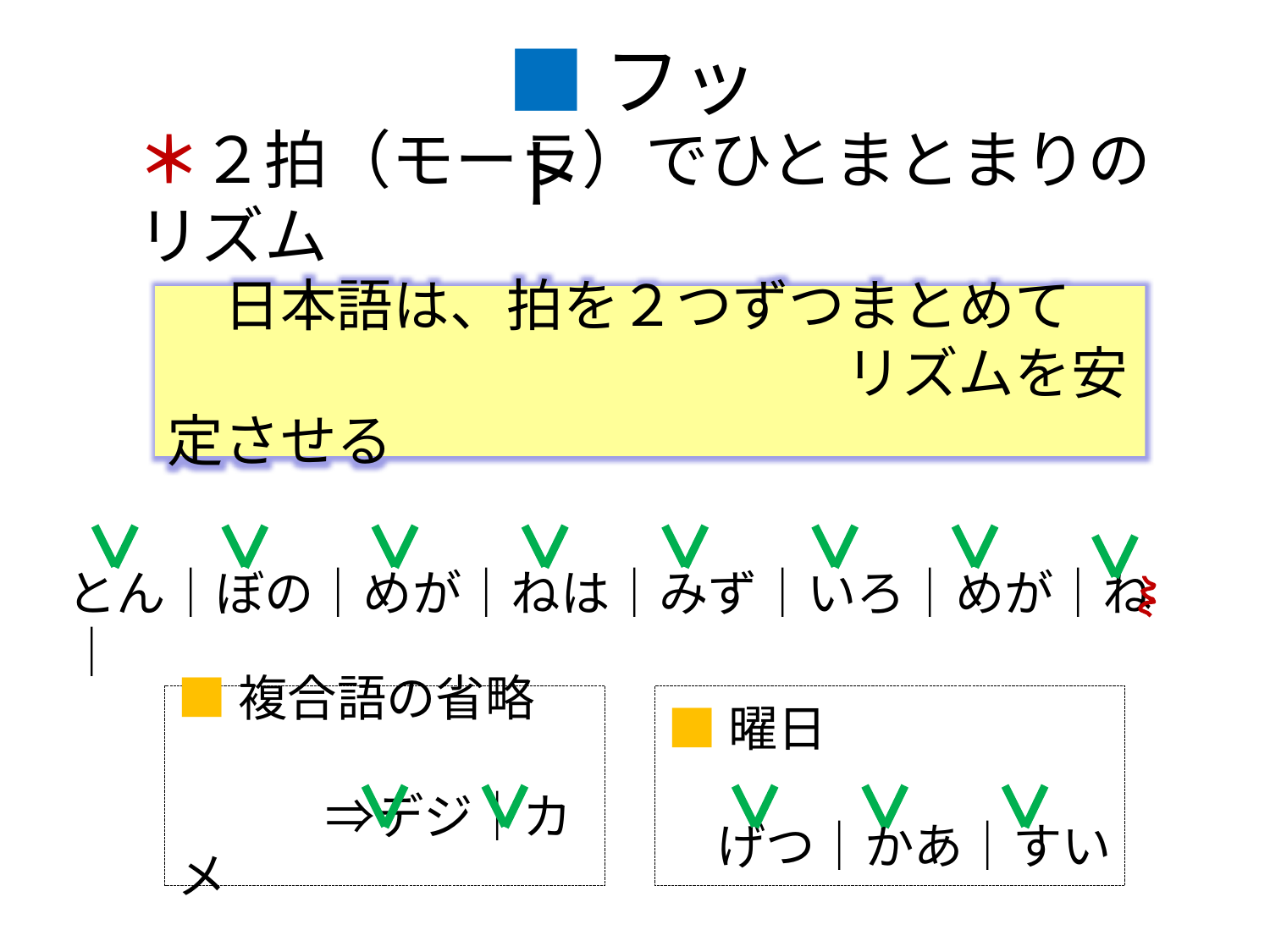

■フット
＊２拍（モーラ）でひとまとまりのリズム
　日本語は、拍を２つずつまとめて
　　　　　　　　　　　　リズムを安定させる
とん｜ぼの｜めが｜ねは｜みず｜いろ｜めが｜ね　｜

■複合語の省略

　　　⇒デジ｜カメ
■曜日

　げつ｜かあ｜すい